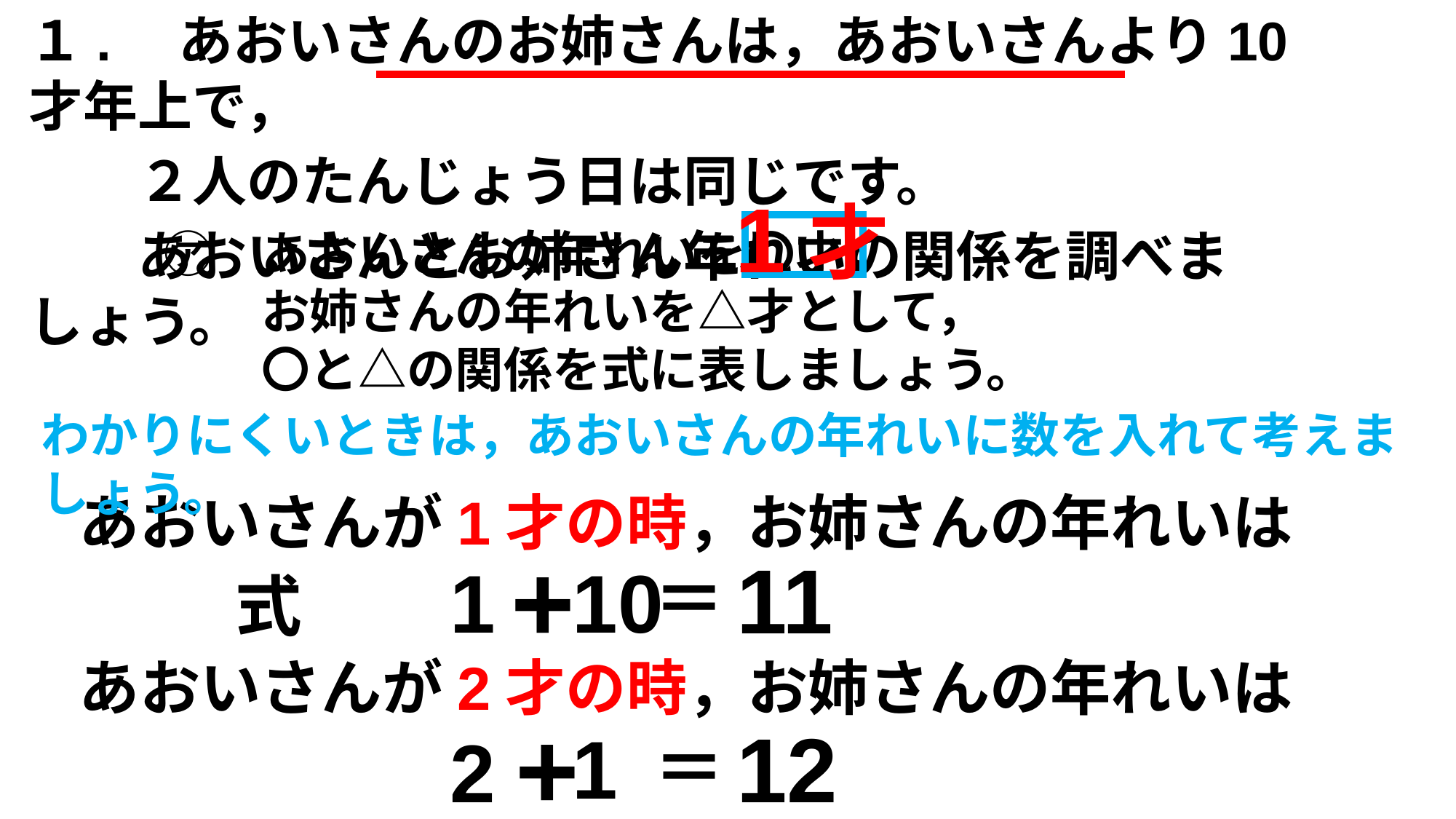

１.　あおいさんのお姉さんは，あおいさんより10才年上で，
　　２人のたんじょう日は同じです。
　　あおいさんとお姉さん年れいの関係を調べましょう。
1才

㋐　あおいさんの年れいを〇才，
　　お姉さんの年れいを△才として，
　　〇と△の関係を式に表しましょう。
わかりにくいときは，あおいさんの年れいに数を入れて考えましょう。
あおいさんが1才の時，お姉さんの年れいは
+
11
1
10
＝
式
あおいさんが2才の時，お姉さんの年れいは
+
12
10
2
＝